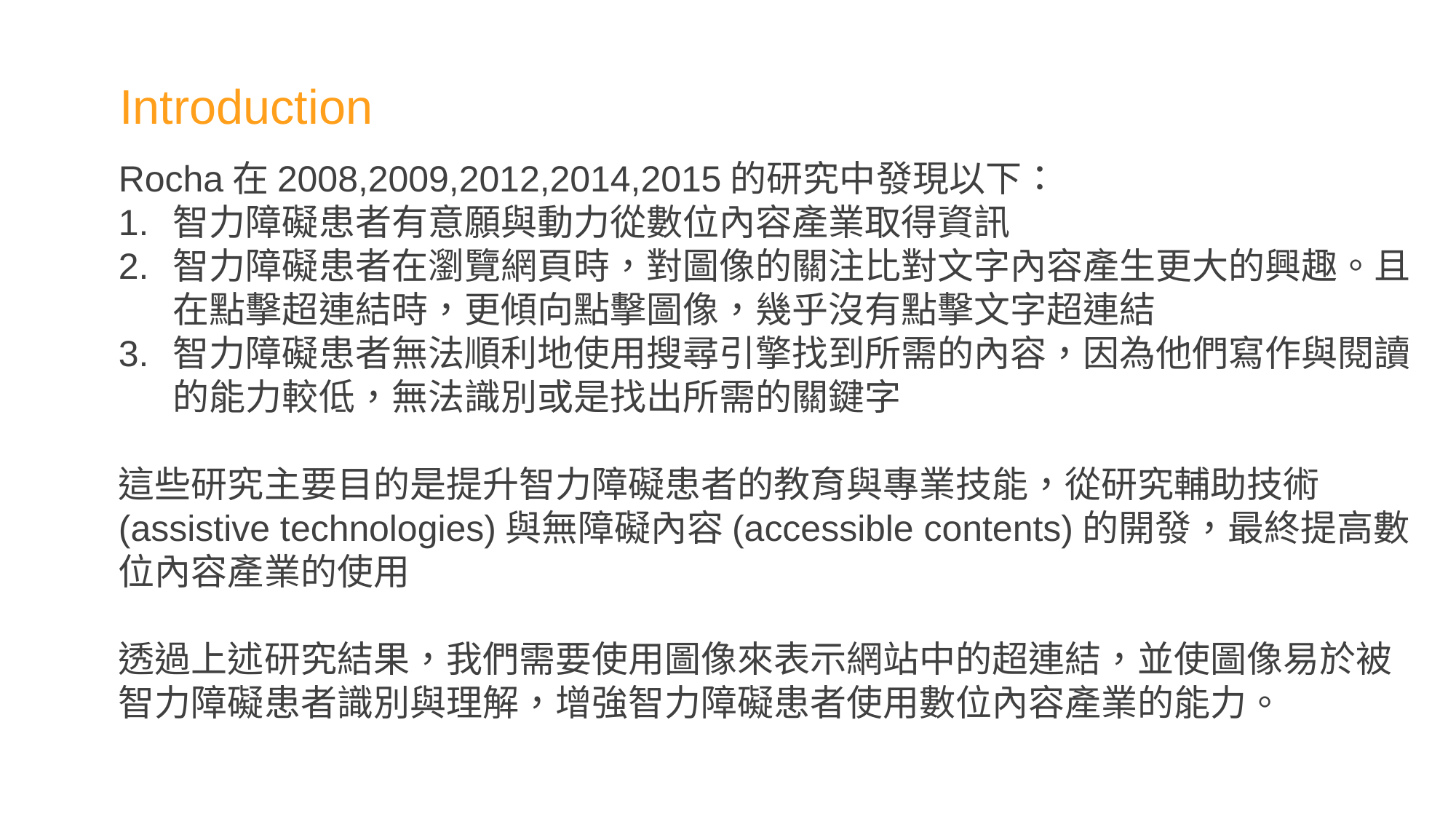

Introduction
Rocha在2008,2009,2012,2014,2015的研究中發現以下：
智力障礙患者有意願與動力從數位內容產業取得資訊
智力障礙患者在瀏覽網頁時，對圖像的關注比對文字內容產生更大的興趣。且在點擊超連結時，更傾向點擊圖像，幾乎沒有點擊文字超連結
智力障礙患者無法順利地使用搜尋引擎找到所需的內容，因為他們寫作與閱讀的能力較低，無法識別或是找出所需的關鍵字

這些研究主要目的是提升智力障礙患者的教育與專業技能，從研究輔助技術(assistive technologies)與無障礙內容(accessible contents)的開發，最終提高數位內容產業的使用

透過上述研究結果，我們需要使用圖像來表示網站中的超連結，並使圖像易於被智力障礙患者識別與理解，增強智力障礙患者使用數位內容產業的能力。